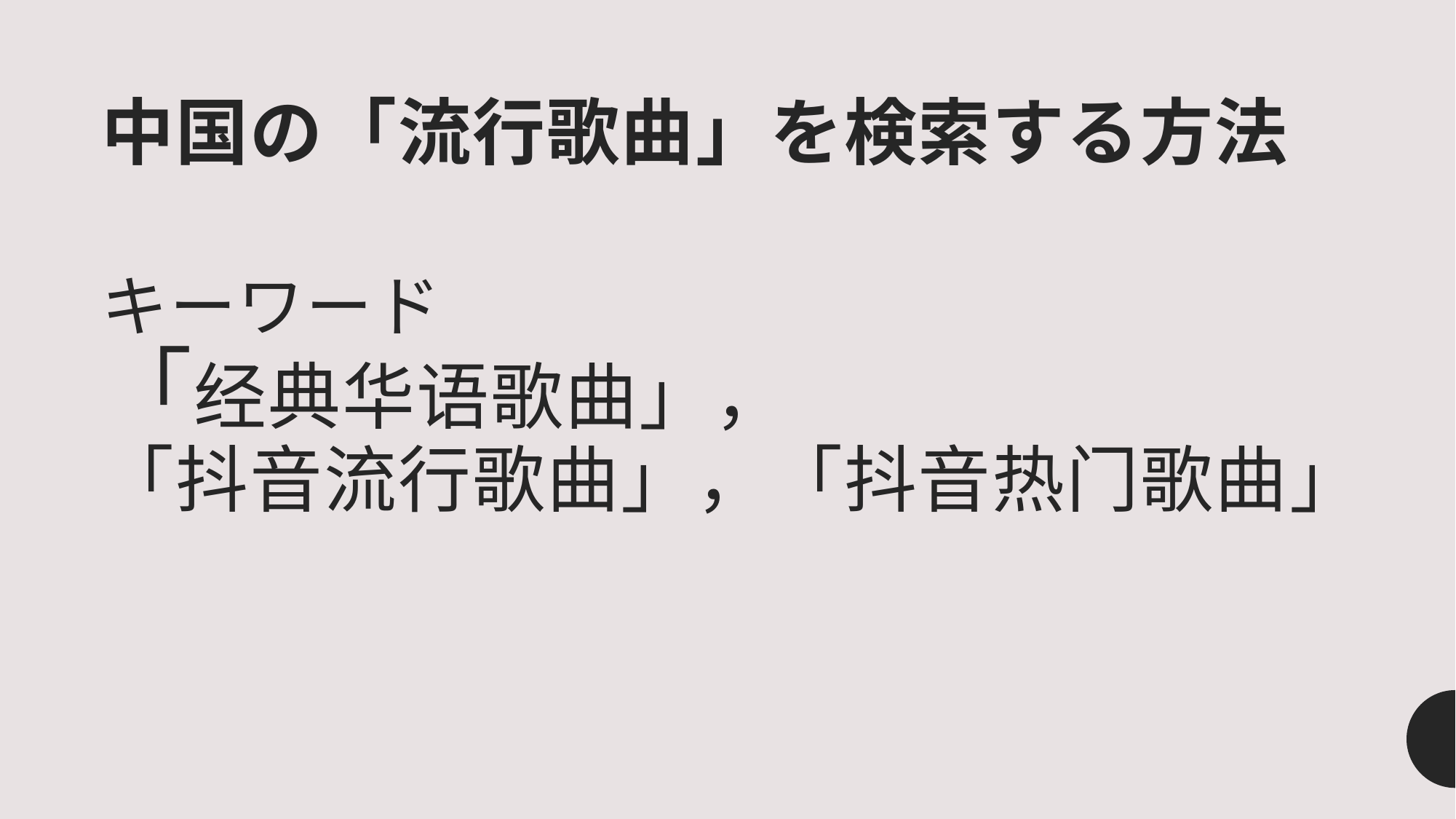

# 中国の「流行歌曲」を検索する方法 キーワード 「经典华语歌曲」， 「抖音流行歌曲」，「抖音热门歌曲」